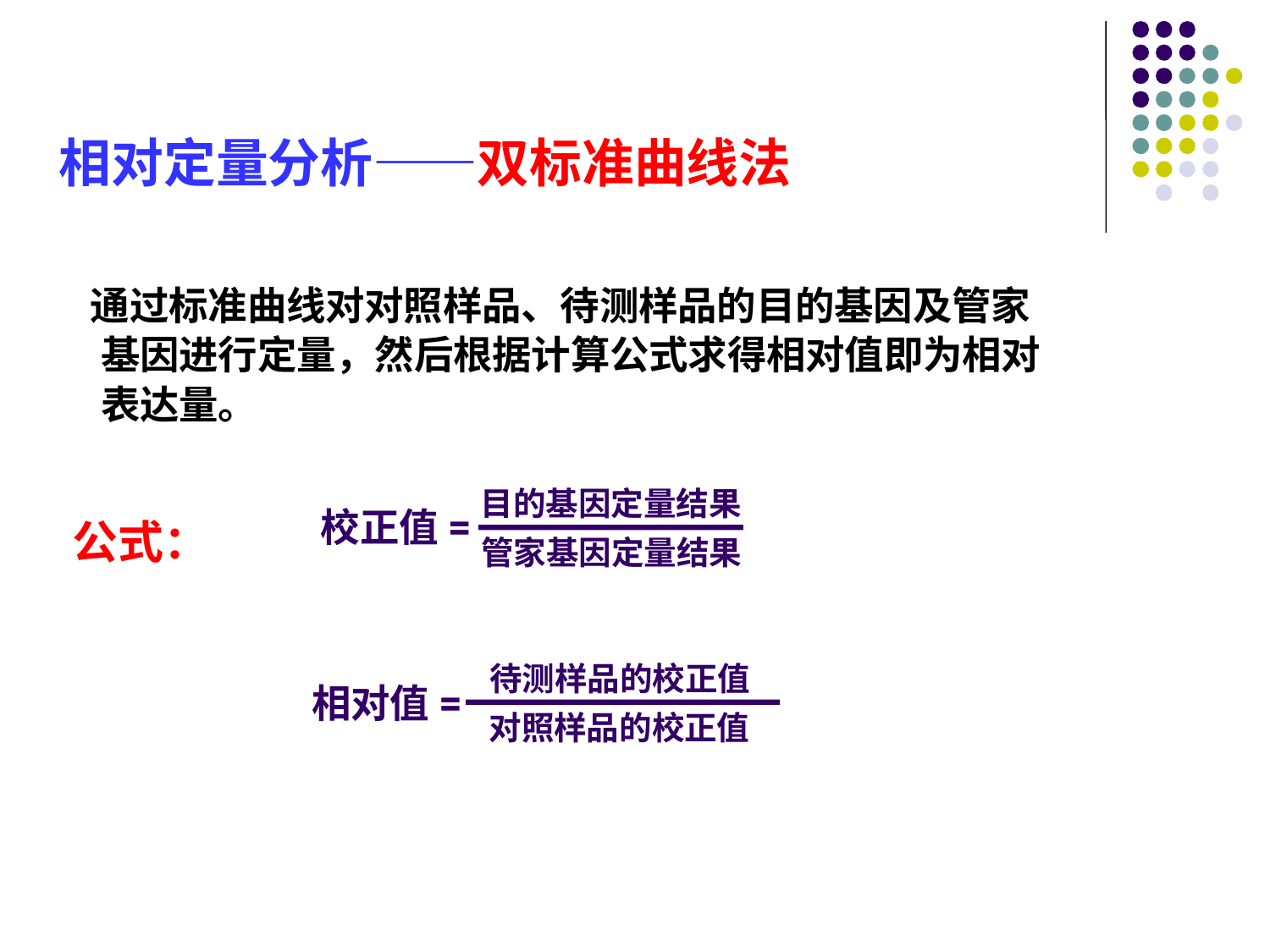

相对定量分析——双标准曲线法
  通过标准曲线对对照样品、待测样品的目的基因及管家基因进行定量，然后根据计算公式求得相对值即为相对表达量。
目的基因定量结果
公式：
校正值=
管家基因定量结果

待测样品的校正值
相对值=
对照样品的校正值